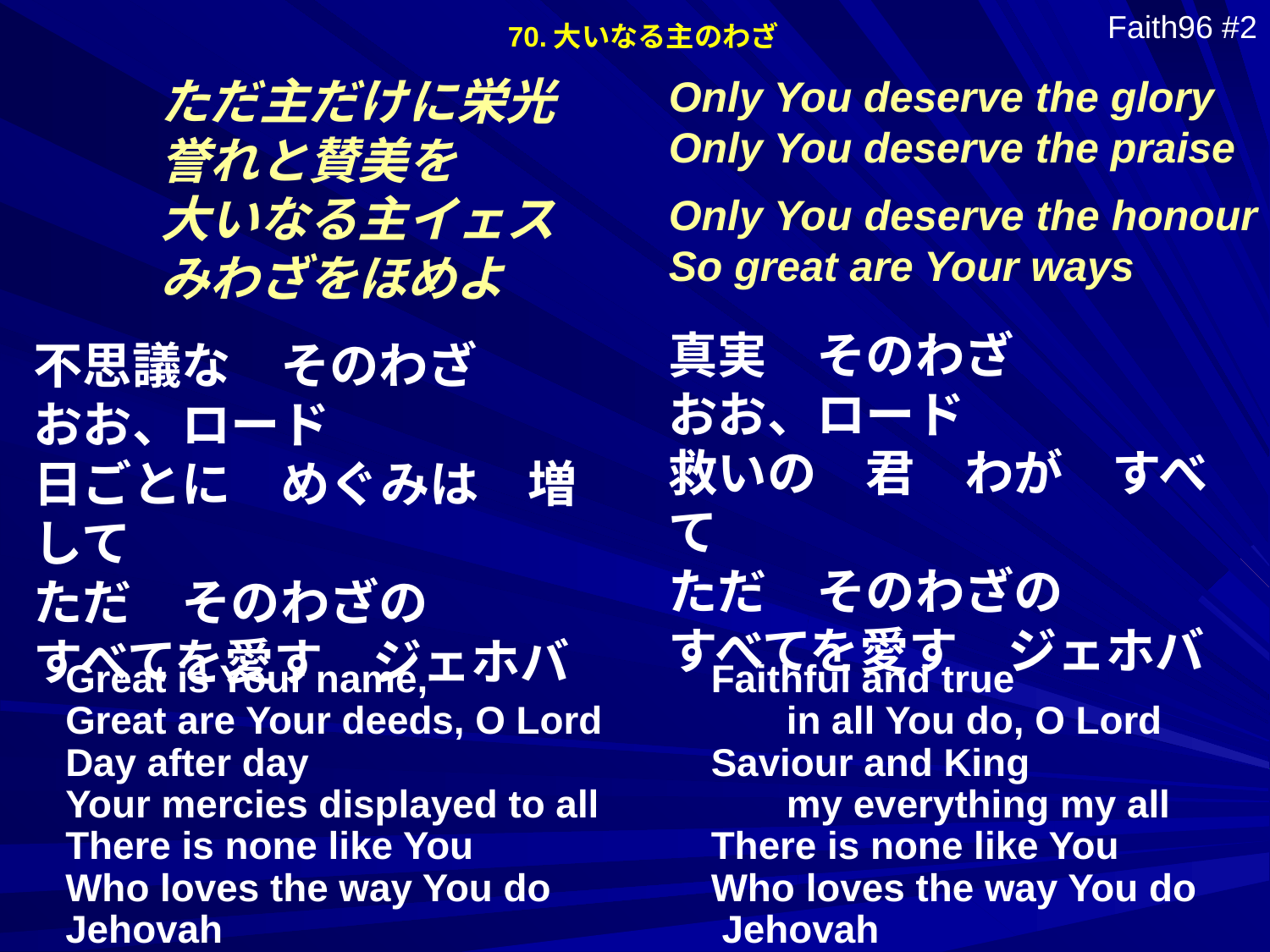

70.大いなる主のわざ
Faith96 #2
Only You deserve the glory
Only You deserve the praise

Only You deserve the honour
So great are Your ways
ただ主だけに栄光
誉れと賛美を
大いなる主イェス
みわざをほめよ
真実　そのわざ
おお、ロード
救いの　君　わが　すべて
ただ　そのわざの
すべてを愛す　ジェホバ
不思議な　そのわざ
おお、ロード
日ごとに　めぐみは　増して
ただ　そのわざの
すべてを愛す　ジェホバ
Great is Your name,
Great are Your deeds, O Lord
Day after day
Your mercies displayed to all
There is none like You
Who loves the way You do
Jehovah
Faithful and true
       in all You do, O Lord
Saviour and King
       my everything my all
There is none like You
Who loves the way You do
 Jehovah